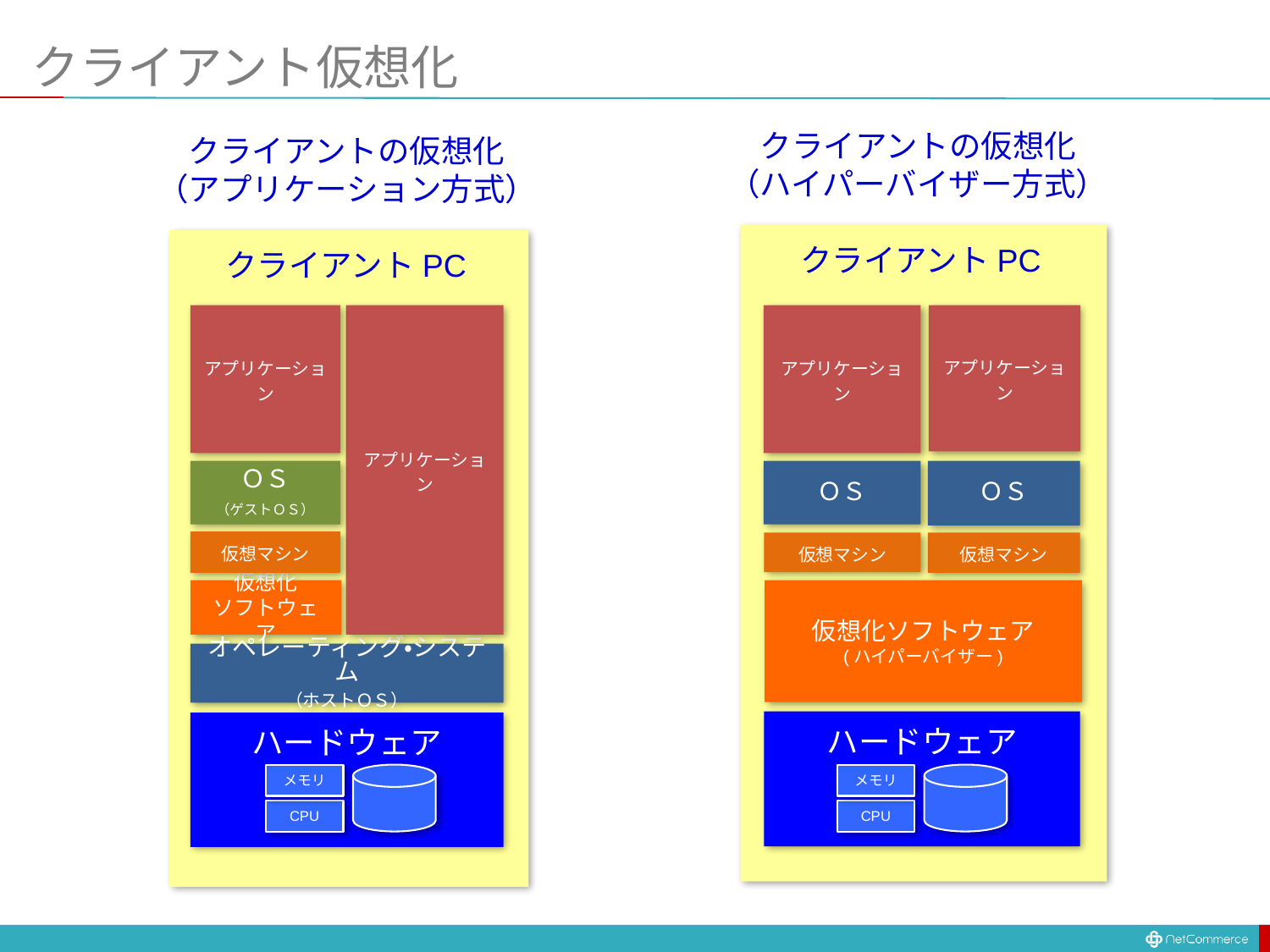

# クライアント仮想化
クライアントの仮想化
（ハイパーバイザー方式）
クライアントの仮想化
（アプリケーション方式）

クライアントPC
クライアントPC
アプリケーション
アプリケーション
アプリケーション
アプリケーション
ＯＳ
（ゲストＯＳ）
ＯＳ
ＯＳ
仮想マシン
仮想マシン
仮想マシン
仮想化
ソフトウェア
仮想化ソフトウェア
(ハイパーバイザー)
オペレーティング・システム
（ホストＯＳ）
ハードウェア

ハードウェア

メモリ
メモリ

CPU
CPU